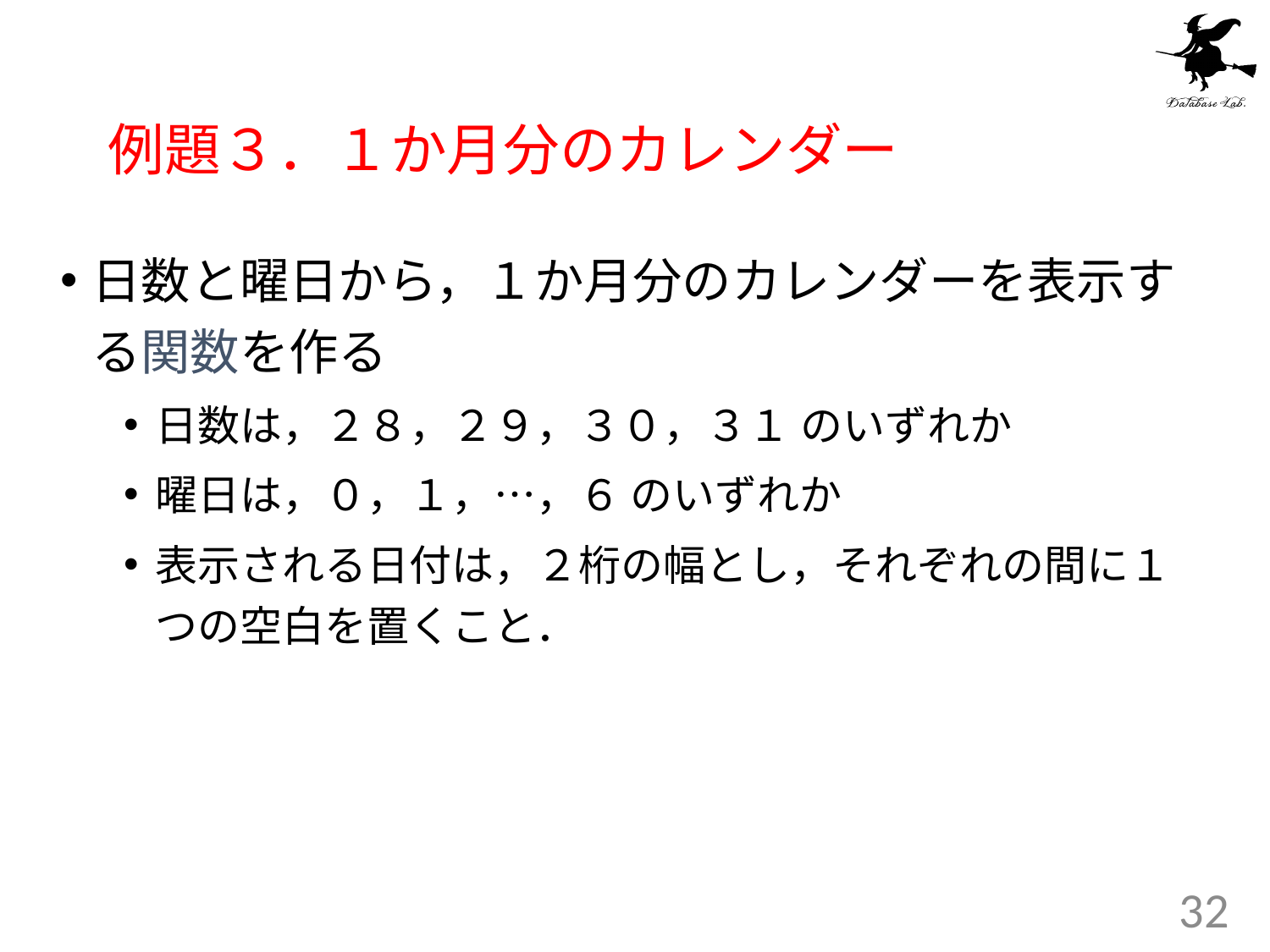

# 例題３．１か月分のカレンダー
日数と曜日から，１か月分のカレンダーを表示する関数を作る
日数は，２８，２９，３０，３１ のいずれか
曜日は，０，１，…，６ のいずれか
表示される日付は，２桁の幅とし，それぞれの間に１つの空白を置くこと．

32